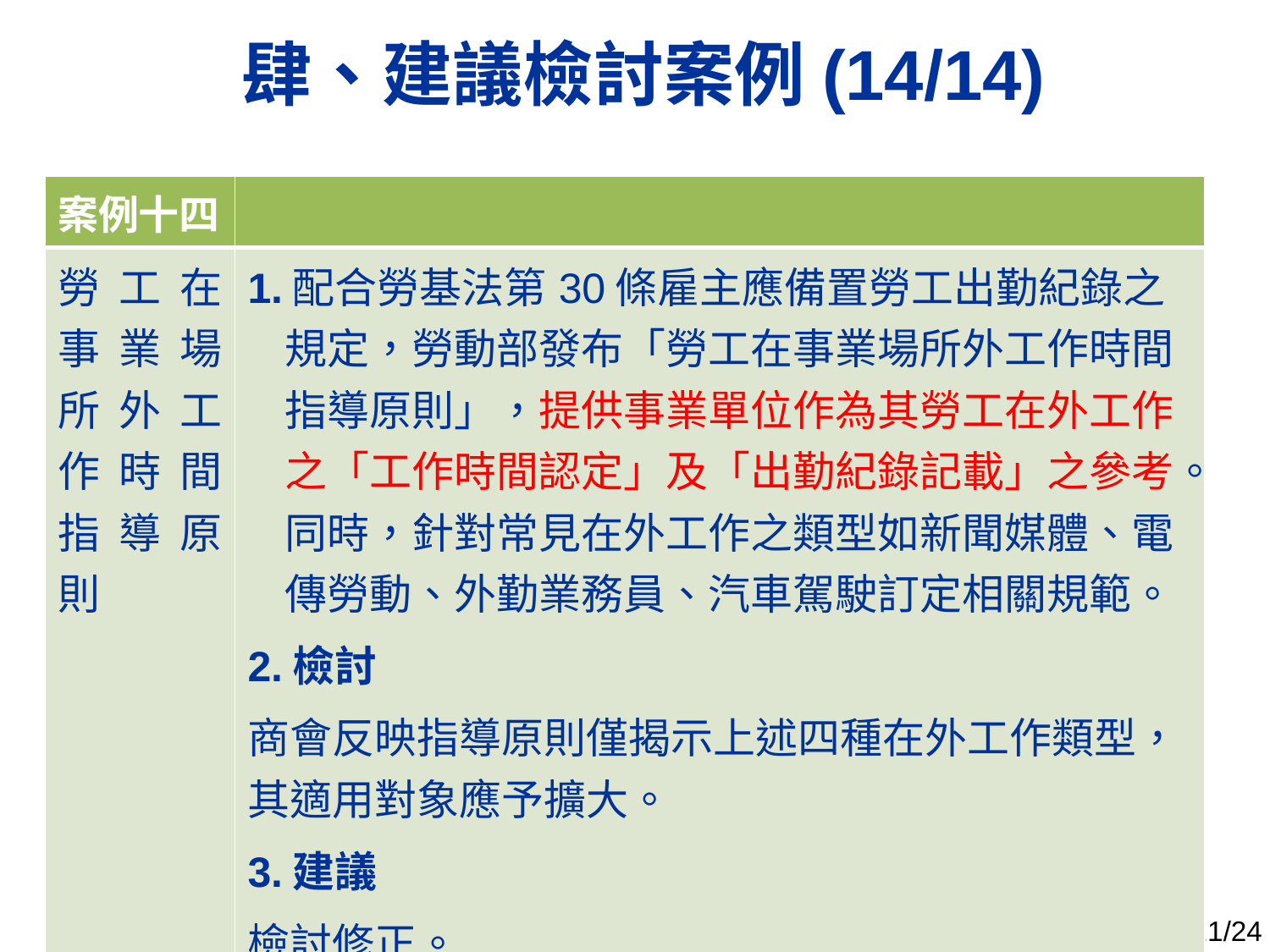

肆、建議檢討案例(14/14)

| 案例十四 |  |
| --- | --- |
| 勞工在事業場所外工作時間指導原則 | 1.配合勞基法第30條雇主應備置勞工出勤紀錄之規定，勞動部發布「勞工在事業場所外工作時間指導原則」，提供事業單位作為其勞工在外工作之「工作時間認定」及「出勤紀錄記載」之參考。同時，針對常見在外工作之類型如新聞媒體、電傳勞動、外勤業務員、汽車駕駛訂定相關規範。 2.檢討 商會反映指導原則僅揭示上述四種在外工作類型，其適用對象應予擴大。 3.建議 檢討修正。 |